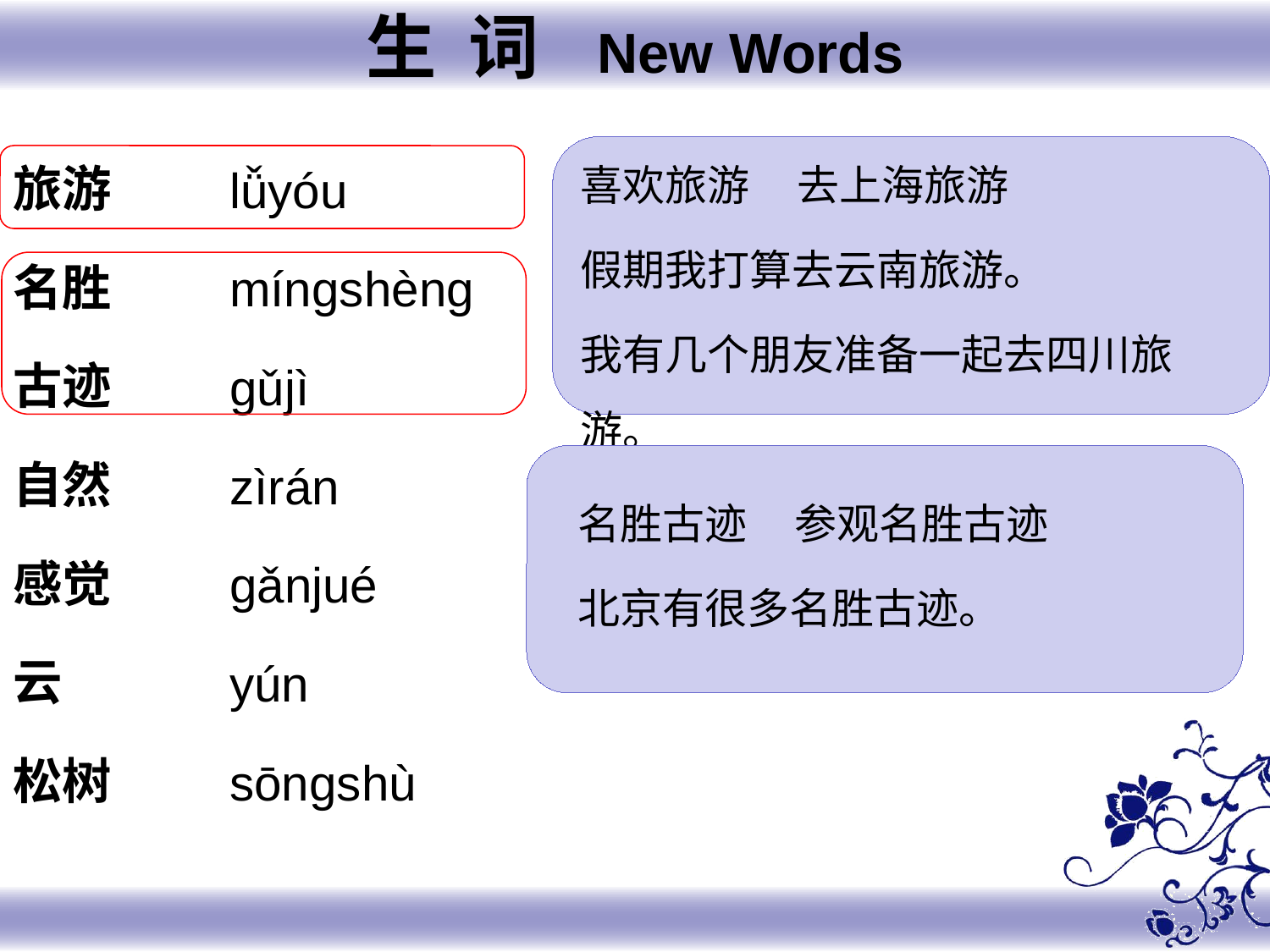

生  词   New Words
旅游
名胜
古迹
自然
感觉
云
松树
lǚyóu
míngshèng
gǔjì
zìrán
gǎnjué
yún
sōngshù
喜欢旅游     去上海旅游
假期我打算去云南旅游。
我有几个朋友准备一起去四川旅游。

名胜古迹     参观名胜古迹
北京有很多名胜古迹。